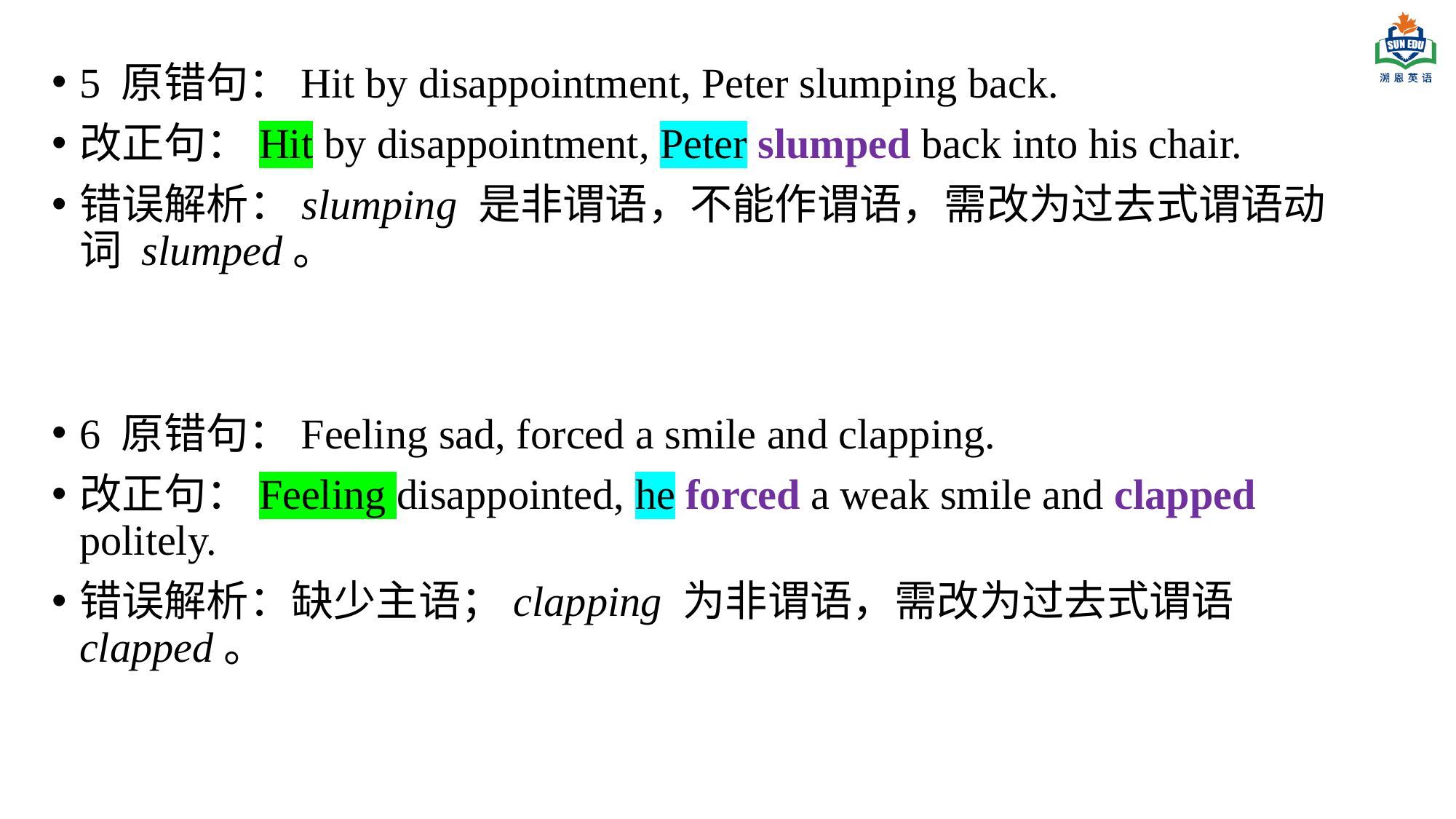

5 原错句：Hit by disappointment, Peter slumping back.
改正句：Hit by disappointment, Peter slumped back into his chair.
错误解析：slumping 是非谓语，不能作谓语，需改为过去式谓语动词 slumped。

6 原错句：Feeling sad, forced a smile and clapping.
改正句：Feeling disappointed, he forced a weak smile and clapped politely.
错误解析：缺少主语；clapping 为非谓语，需改为过去式谓语 clapped。